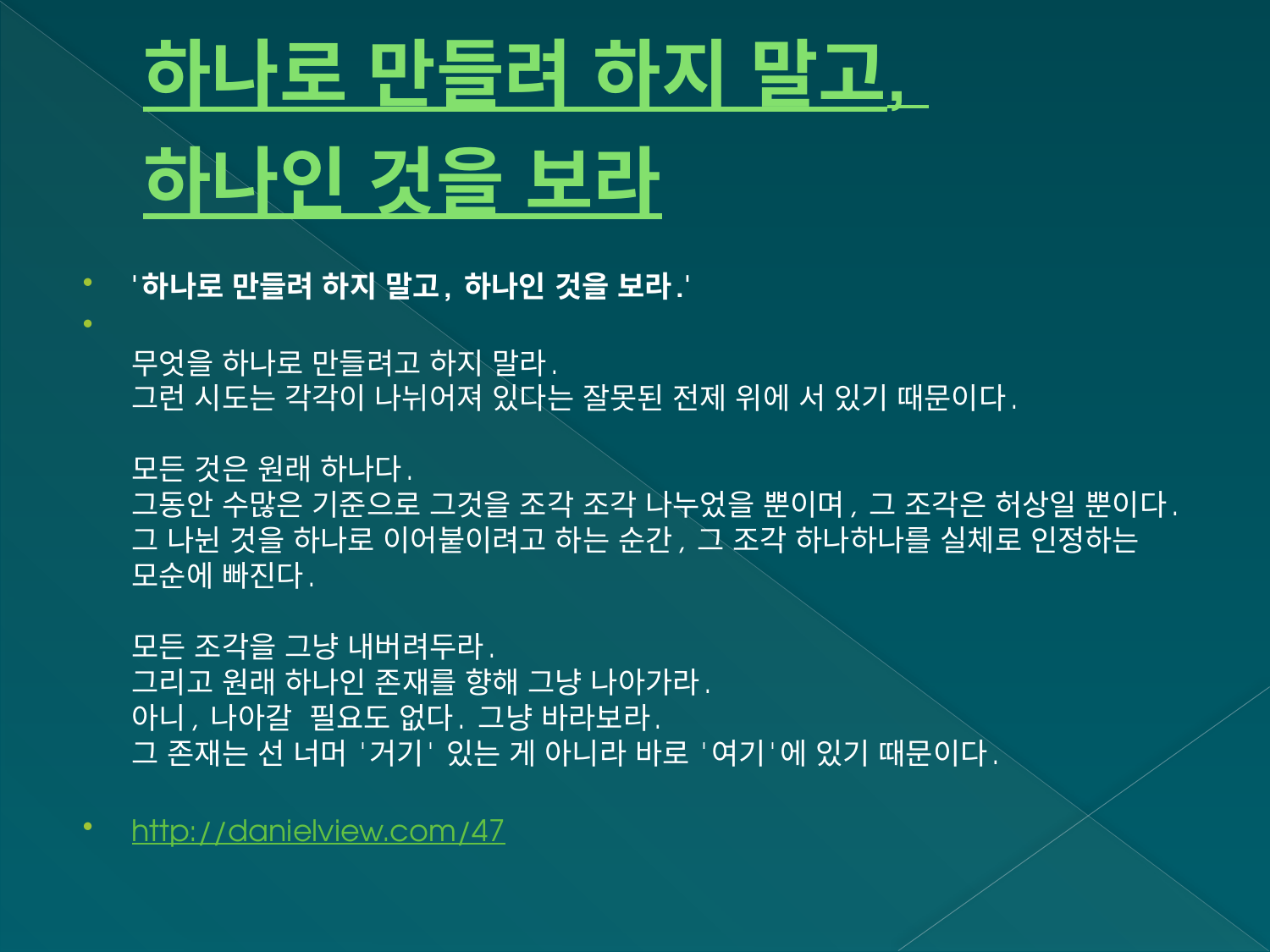

# 하나로 만들려 하지 말고, 하나인 것을 보라
'하나로 만들려 하지 말고, 하나인 것을 보라.'
무엇을 하나로 만들려고 하지 말라.
그런 시도는 각각이 나뉘어져 있다는 잘못된 전제 위에 서 있기 때문이다.
모든 것은 원래 하나다.
그동안 수많은 기준으로 그것을 조각 조각 나누었을 뿐이며, 그 조각은 허상일 뿐이다.
그 나뉜 것을 하나로 이어붙이려고 하는 순간, 그 조각 하나하나를 실체로 인정하는 모순에 빠진다.
모든 조각을 그냥 내버려두라.
그리고 원래 하나인 존재를 향해 그냥 나아가라.
아니, 나아갈  필요도 없다. 그냥 바라보라.
그 존재는 선 너머 '거기' 있는 게 아니라 바로 '여기'에 있기 때문이다.
http://danielview.com/47